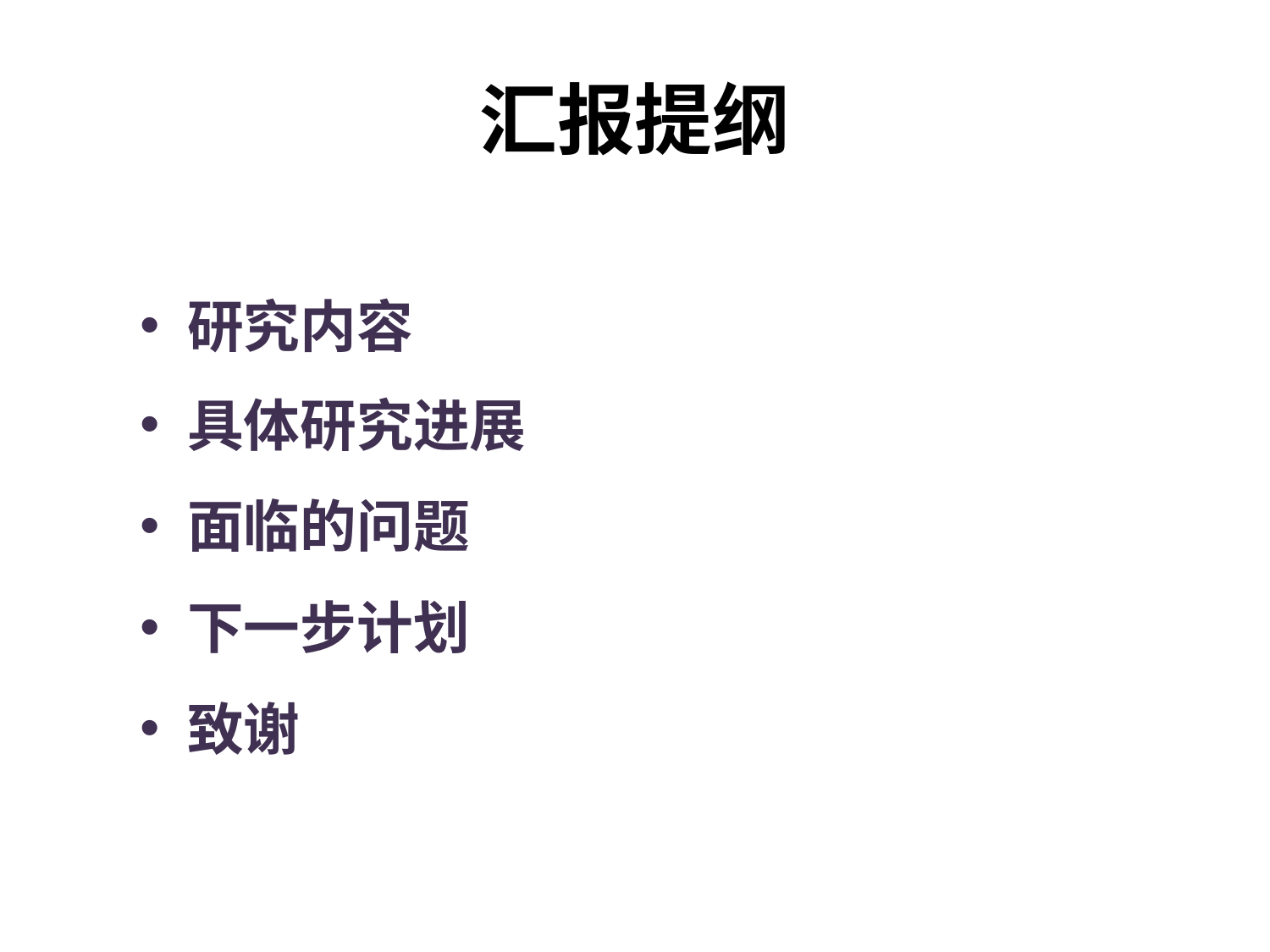

# 汇报提纲

研究内容

具体研究进展

面临的问题

下一步计划

致谢